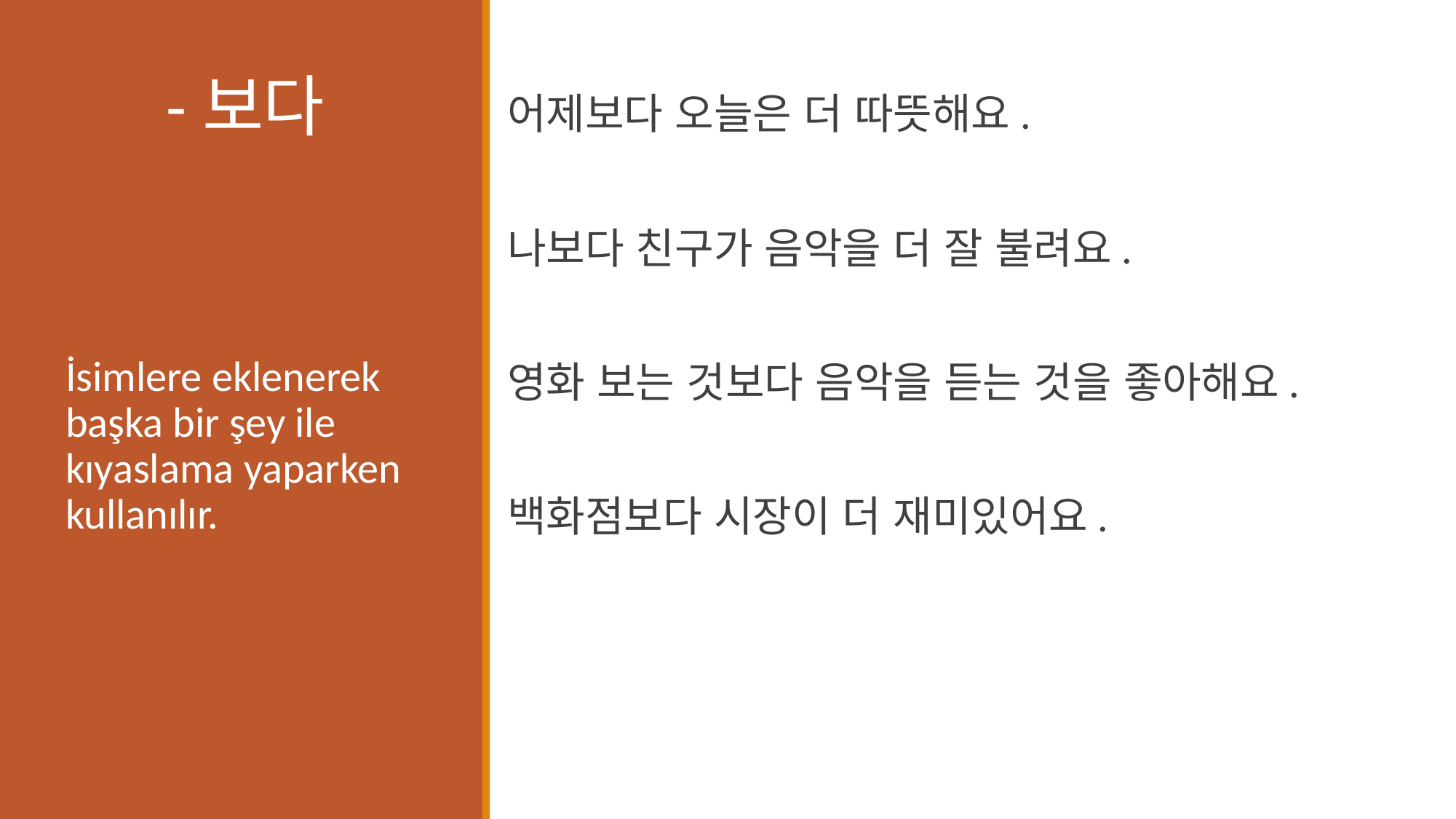

# -보다
어제보다 오늘은 더 따뜻해요.

나보다 친구가 음악을 더 잘 불려요.

영화 보는 것보다 음악을 듣는 것을 좋아해요.

백화점보다 시장이 더 재미있어요.

İsimlere eklenerek başka bir şey ile kıyaslama yaparken kullanılır.